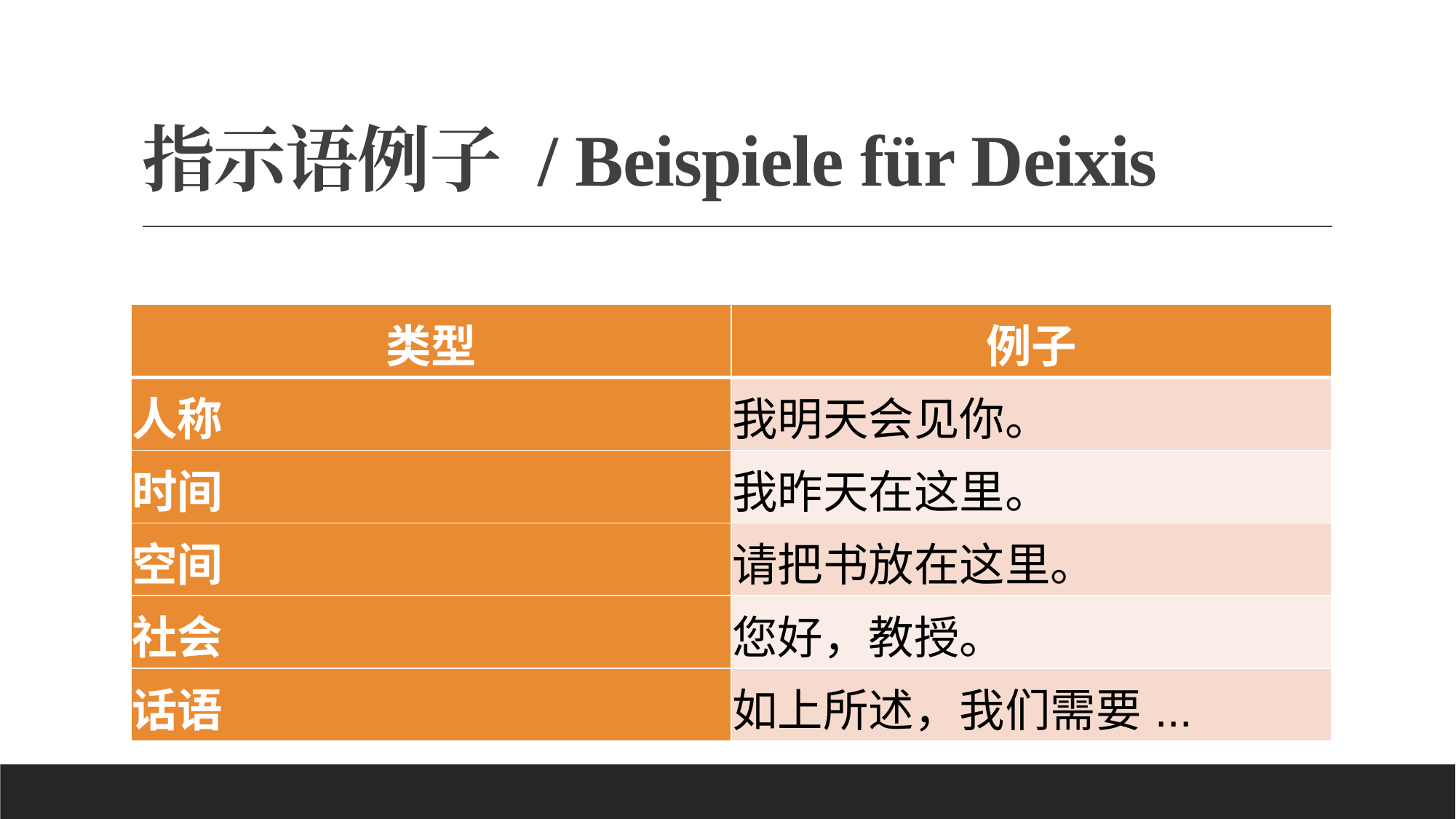

# 指示语例子 / Beispiele für Deixis
| 类型 | 例子 |
| --- | --- |
| 人称 | 我明天会见你。 |
| 时间 | 我昨天在这里。 |
| 空间 | 请把书放在这里。 |
| 社会 | 您好，教授。 |
| 话语 | 如上所述，我们需要... |